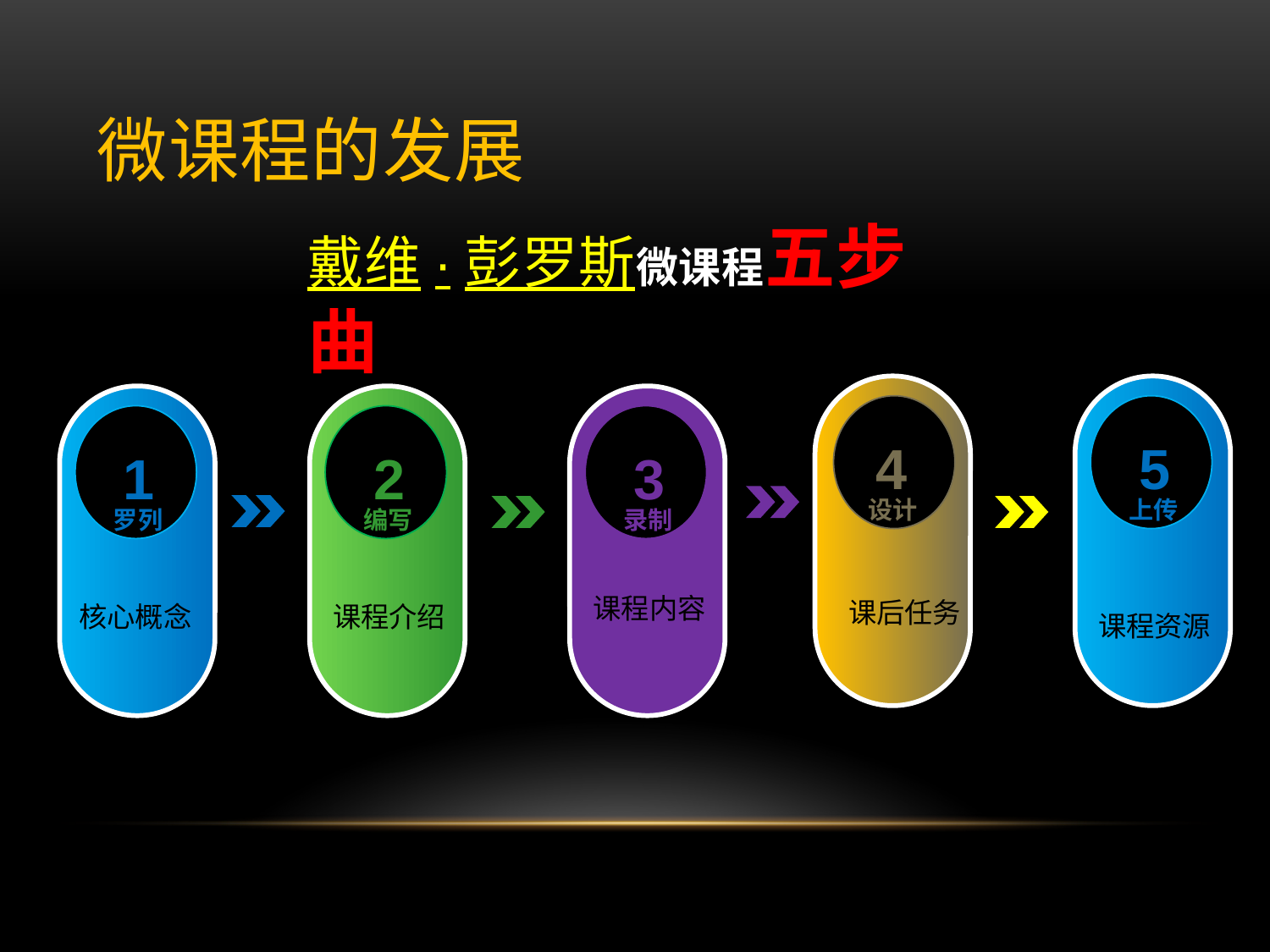

# 微课程的发展
戴维·彭罗斯微课程五步曲
4

设计
课后任务
5

上传
课程资源
1

罗列
核心概念
2

编写
课程介绍
3

录制
课程内容